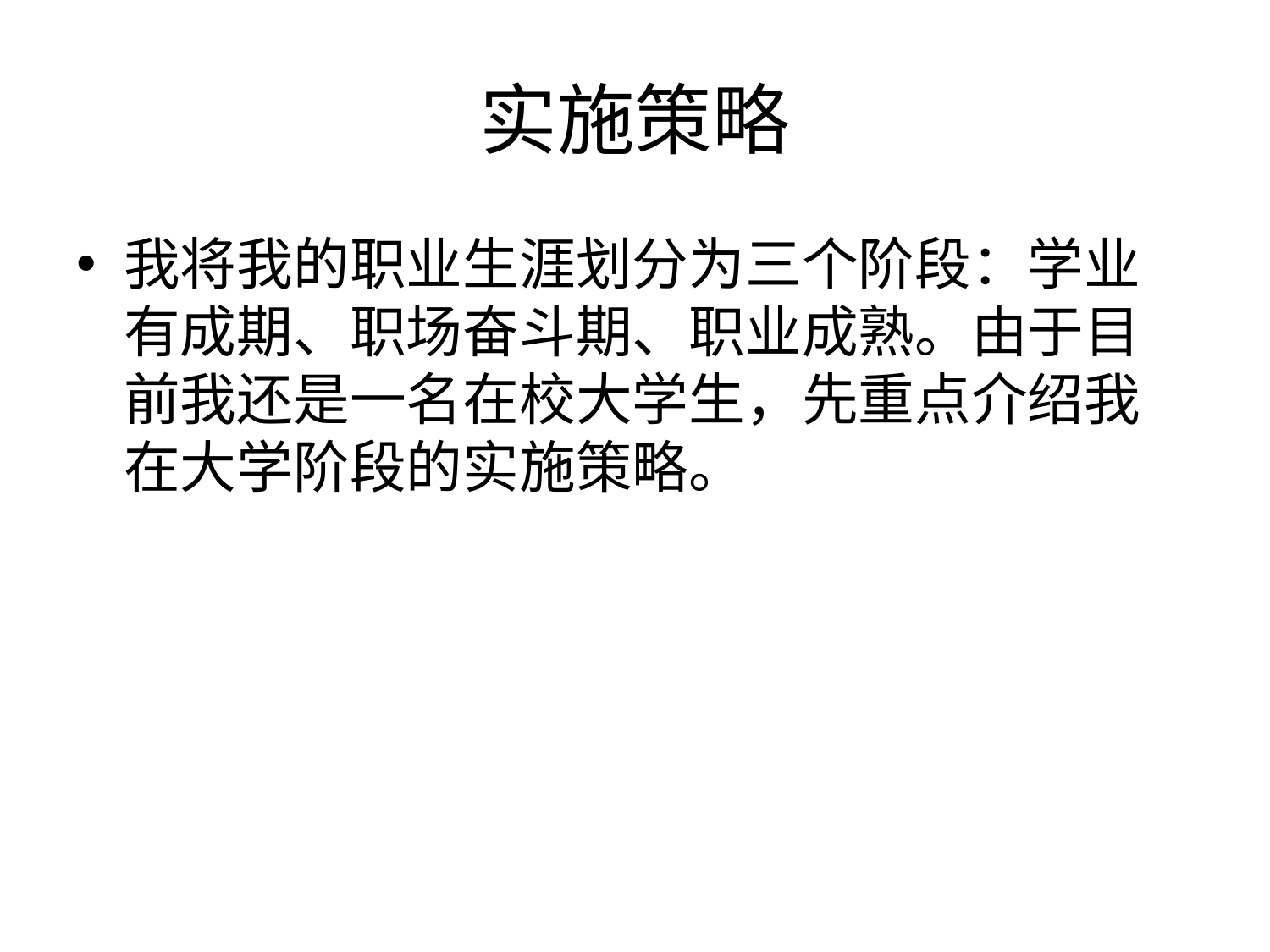

# 实施策略
我将我的职业生涯划分为三个阶段：学业有成期、职场奋斗期、职业成熟。由于目前我还是一名在校大学生，先重点介绍我在大学阶段的实施策略。